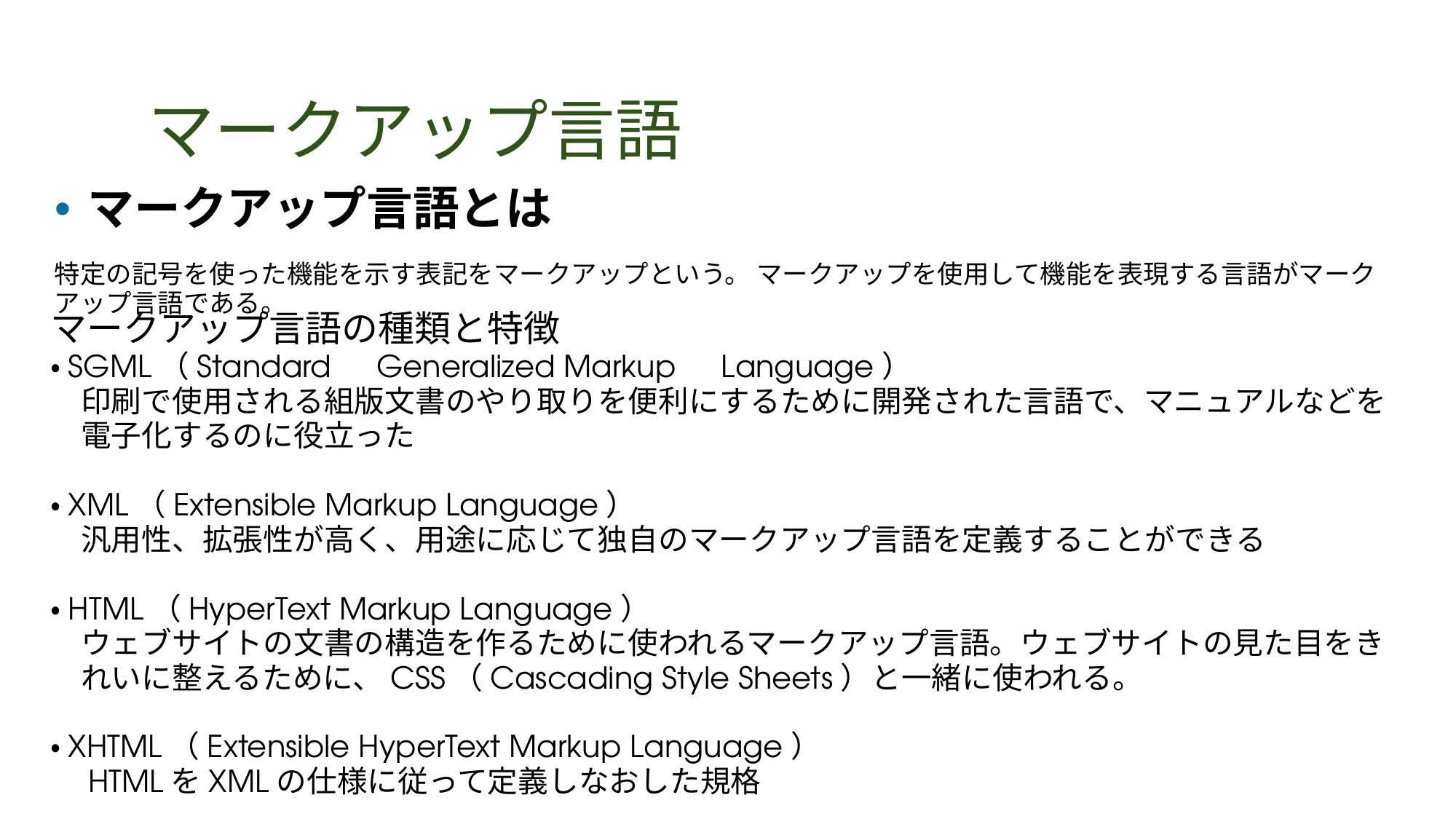

# マークアップ言語
マークアップ言語とは
特定の記号を使った機能を示す表記をマークアップという。 マークアップを使用して機能を表現する言語がマークアップ言語である。
マークアップ言語の種類と特徴
・SGML（Standard　Generalized Markup　Language）
　印刷で使用される組版文書のやり取りを便利にするために開発された言語で、マニュアルなどを
　電子化するのに役立った

・XML（Extensible Markup Language）
　汎用性、拡張性が高く、用途に応じて独自のマークアップ言語を定義することができる

・HTML（HyperText Markup Language）
　ウェブサイトの文書の構造を作るために使われるマークアップ言語。ウェブサイトの見た目をき
　れいに整えるために、CSS（Cascading Style Sheets）と一緒に使われる。

・XHTML（Extensible HyperText Markup Language）
　HTMLをXMLの仕様に従って定義しなおした規格